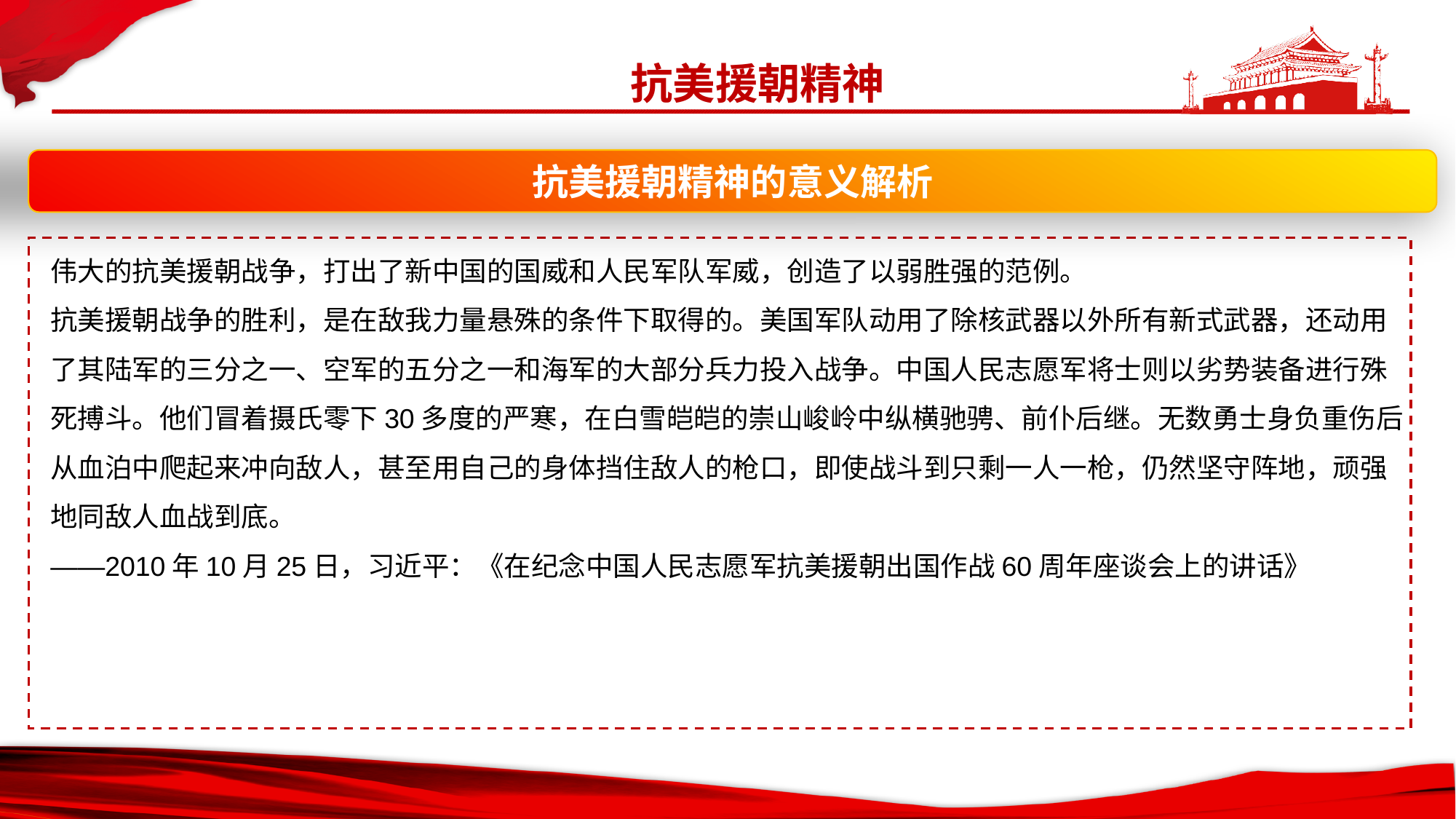

抗美援朝精神
抗美援朝精神的意义解析
伟大的抗美援朝战争，打出了新中国的国威和人民军队军威，创造了以弱胜强的范例。
抗美援朝战争的胜利，是在敌我力量悬殊的条件下取得的。美国军队动用了除核武器以外所有新式武器，还动用了其陆军的三分之一、空军的五分之一和海军的大部分兵力投入战争。中国人民志愿军将士则以劣势装备进行殊死搏斗。他们冒着摄氏零下30多度的严寒，在白雪皑皑的崇山峻岭中纵横驰骋、前仆后继。无数勇士身负重伤后从血泊中爬起来冲向敌人，甚至用自己的身体挡住敌人的枪口，即使战斗到只剩一人一枪，仍然坚守阵地，顽强地同敌人血战到底。
——2010年10月25日，习近平：《在纪念中国人民志愿军抗美援朝出国作战60周年座谈会上的讲话》